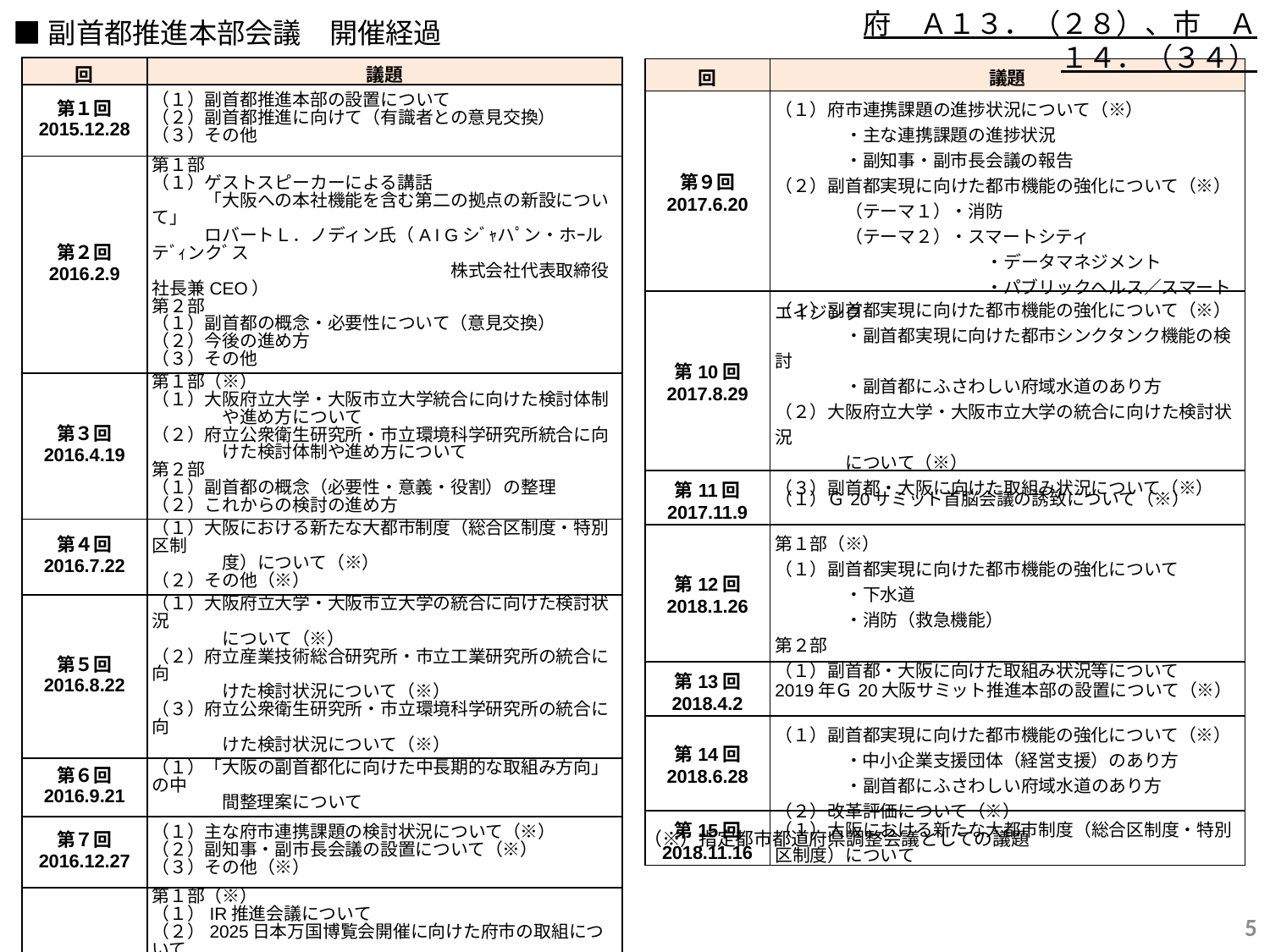

府　Ａ１３．（２８）、市　Ａ１４．（３４）
■副首都推進本部会議　開催経過
| 回 | 議題 |
| --- | --- |
| 第１回 2015.12.28 | （１）副首都推進本部の設置について （２）副首都推進に向けて（有識者との意見交換） （３）その他 |
| 第２回 2016.2.9 | 第１部　 （１）ゲストスピーカーによる講話 　　　「大阪への本社機能を含む第二の拠点の新設について」 　　　ロバートＬ．ノディン氏（A I Gシﾞｬハﾟン・ホｰルテﾞｨンクﾞス 　　　　　　　　　　　　　　　　　株式会社代表取締役社長兼CEO） 第２部 （１）副首都の概念・必要性について（意見交換） （２）今後の進め方 （３）その他 |
| 第３回 2016.4.19 | 第１部（※） （１）大阪府立大学・大阪市立大学統合に向けた検討体制 　　　　や進め方について （２）府立公衆衛生研究所・市立環境科学研究所統合に向 　　　　けた検討体制や進め方について 第２部 （１）副首都の概念（必要性・意義・役割）の整理 （２）これからの検討の進め方 |
| 第４回 2016.7.22 | （１）大阪における新たな大都市制度（総合区制度・特別区制 　　　　度）について（※） （２）その他（※） |
| 第５回 2016.8.22 | （１）大阪府立大学・大阪市立大学の統合に向けた検討状況 　　　　について（※） （２）府立産業技術総合研究所・市立工業研究所の統合に向 　　　　けた検討状況について（※） （３）府立公衆衛生研究所・市立環境科学研究所の統合に向 　　　　けた検討状況について（※） |
| 第６回 2016.9.21 | （１）「大阪の副首都化に向けた中長期的な取組み方向」の中 　　　　間整理案について |
| 第７回 2016.12.27 | （１）主な府市連携課題の検討状況について（※） （２）副知事・副市長会議の設置について（※） （３）その他（※） |
| 第８回 2017.1.31 | 第１部（※） （１）IR推進会議について （２）2025日本万国博覧会開催に向けた府市の取組について （３）国連犯罪防止・刑事司法会議（コングレス）の誘致につ 　　　　いて （４）総合区・特別区（新たな大都市制度）に関する意見募 　　　　集・説明会の報告 （５）Ａ項目及びＢ項目以外の事務事業の取組みについて 第２部 （１）「副首都ビジョン（案）」について |
| 回 | 議題 |
| --- | --- |
| 第９回 2017.6.20 | （１）府市連携課題の進捗状況について（※） 　　　　・主な連携課題の進捗状況 　　　　・副知事・副市長会議の報告 （２）副首都実現に向けた都市機能の強化について（※） 　　　　（テーマ１）・消防 　　　　（テーマ２）・スマートシティ 　　　　　　　　　　　　・データマネジメント 　　　　　　　　　　　　・パブリックヘルス／スマートエイジング |
| 第10回 2017.8.29 | （１）副首都実現に向けた都市機能の強化について（※） 　　　　・副首都実現に向けた都市シンクタンク機能の検討 　　　　・副首都にふさわしい府域水道のあり方 （２）大阪府立大学・大阪市立大学の統合に向けた検討状況 　　　　について（※） （３）副首都・大阪に向けた取組み状況について（※） |
| 第11回 2017.11.9 | （１）Ｇ20サミット首脳会議の誘致について（※） |
| 第12回 2018.1.26 | 第１部（※） （１）副首都実現に向けた都市機能の強化について 　　　　・下水道 　　　　・消防（救急機能） 第２部 （１）副首都・大阪に向けた取組み状況等について |
| 第13回 2018.4.2 | 2019年Ｇ20大阪サミット推進本部の設置について（※） |
| 第14回 2018.6.28 | （１）副首都実現に向けた都市機能の強化について（※） 　　　　・中小企業支援団体（経営支援）のあり方 　　　　・副首都にふさわしい府域水道のあり方 （２）改革評価について（※） |
| 第15回 2018.11.16 | （１）大阪における新たな大都市制度（総合区制度・特別区制度）について |
（※）指定都市都道府県調整会議としての議題
5